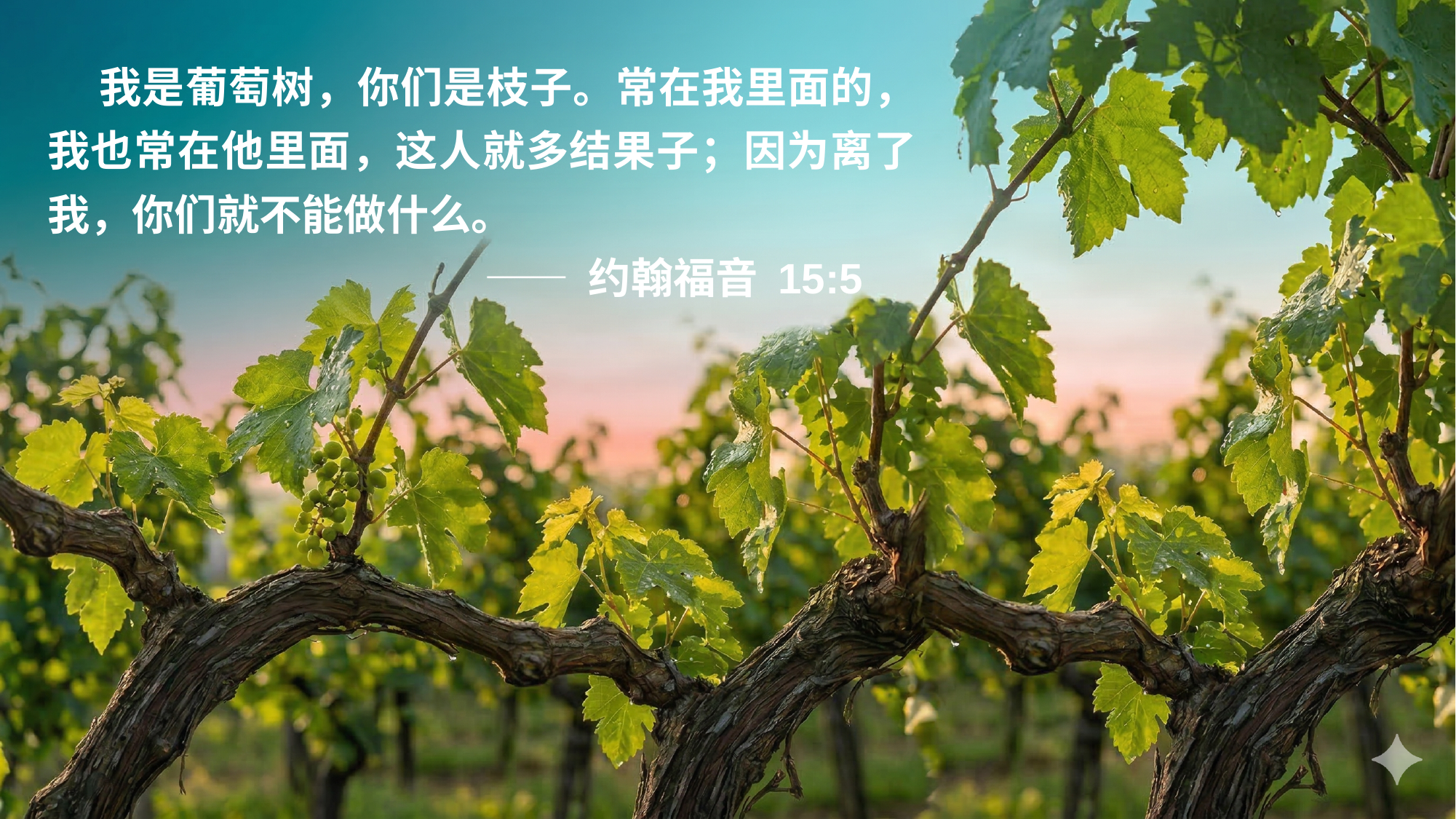

我是葡萄树，你们是枝子。常在我里面的，我也常在他里面，这人就多结果子；因为离了我，你们就不能做什么。
				—— 约翰福音 15:5